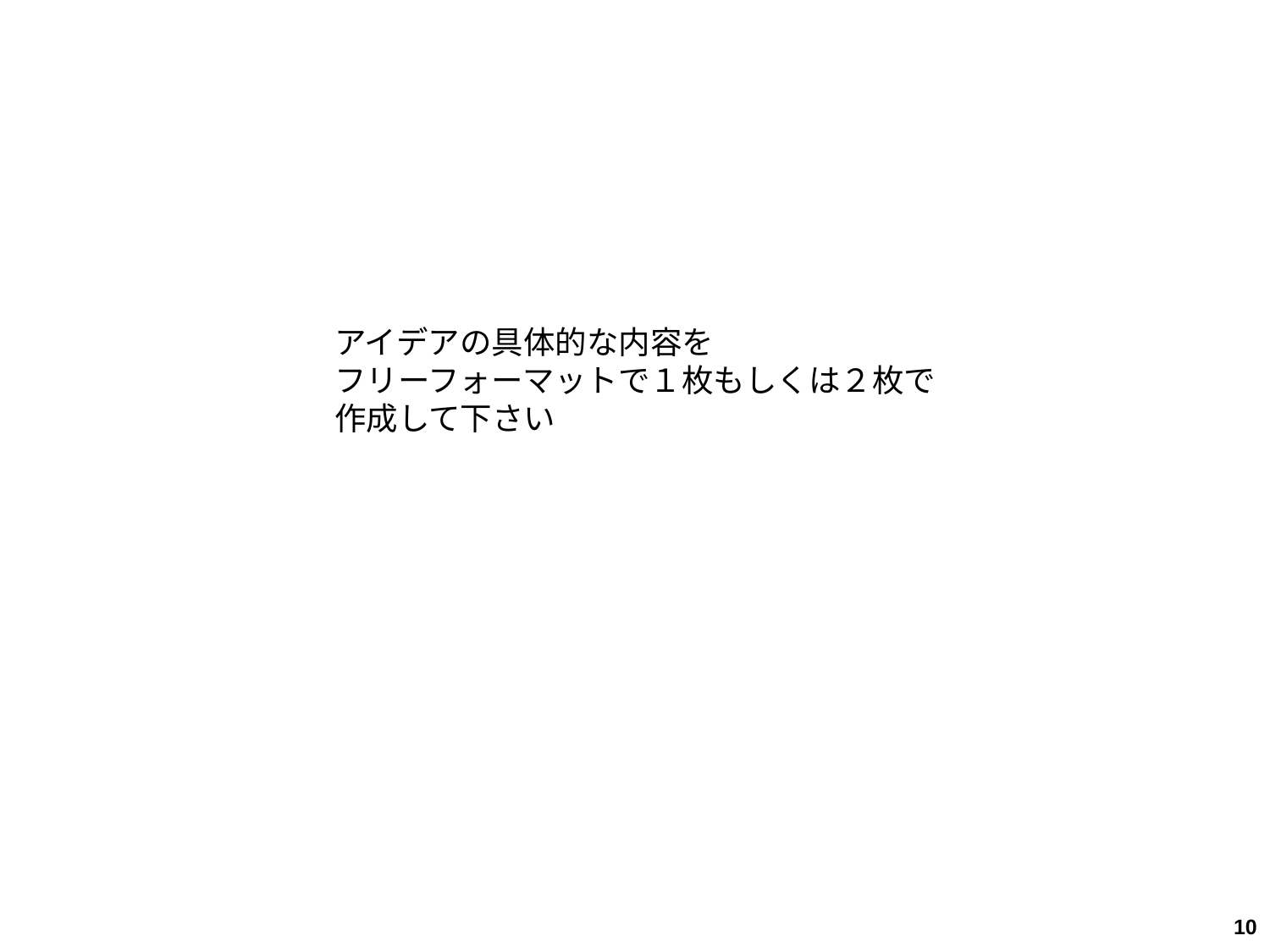

アイデアの具体的な内容を
フリーフォーマットで１枚もしくは２枚で
作成して下さい
10